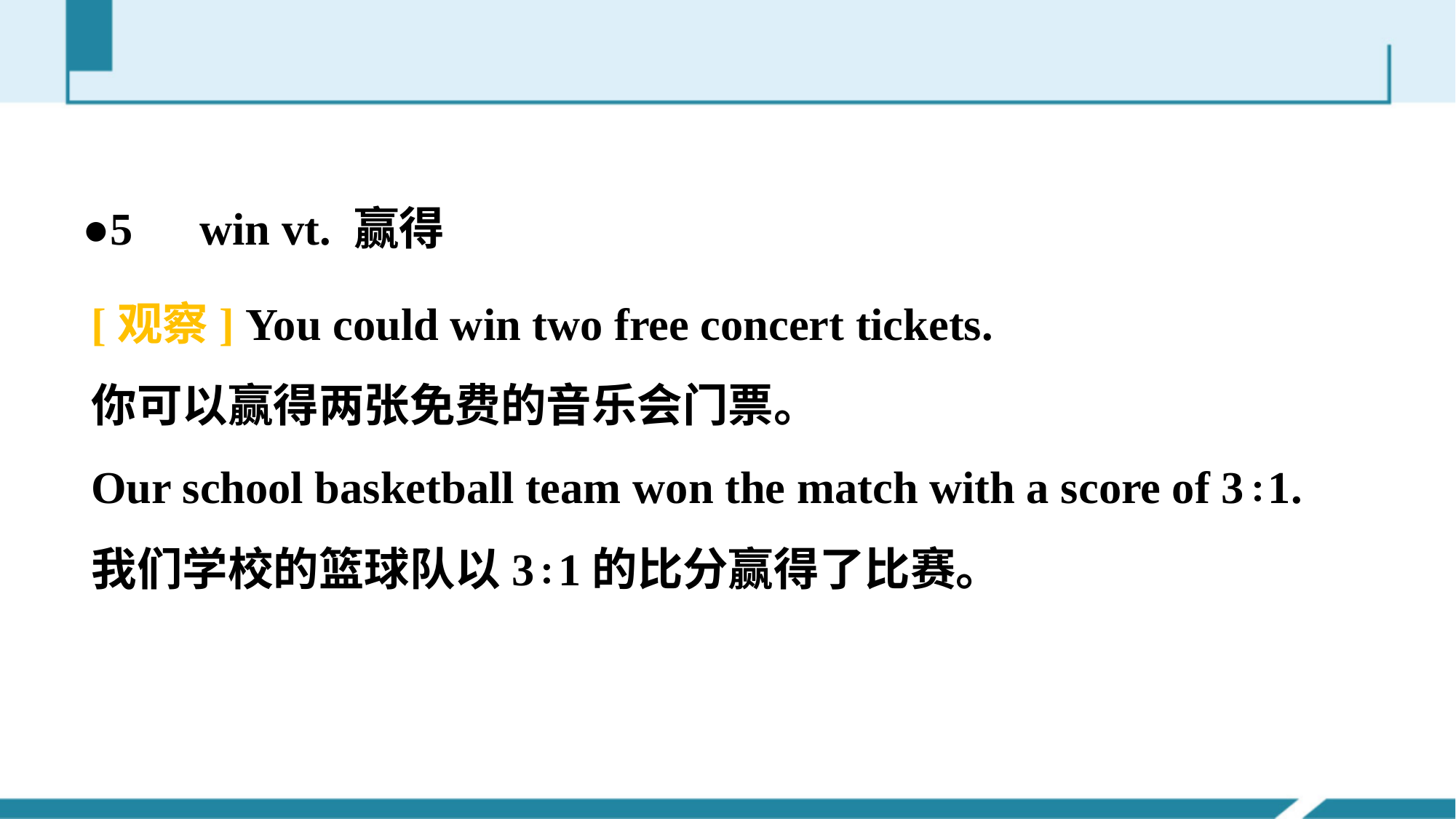

●5　win vt. 赢得
[观察] You could win two free concert tickets.
你可以赢得两张免费的音乐会门票。
Our school basketball team won the match with a score of 3∶1.
我们学校的篮球队以3∶1的比分赢得了比赛。